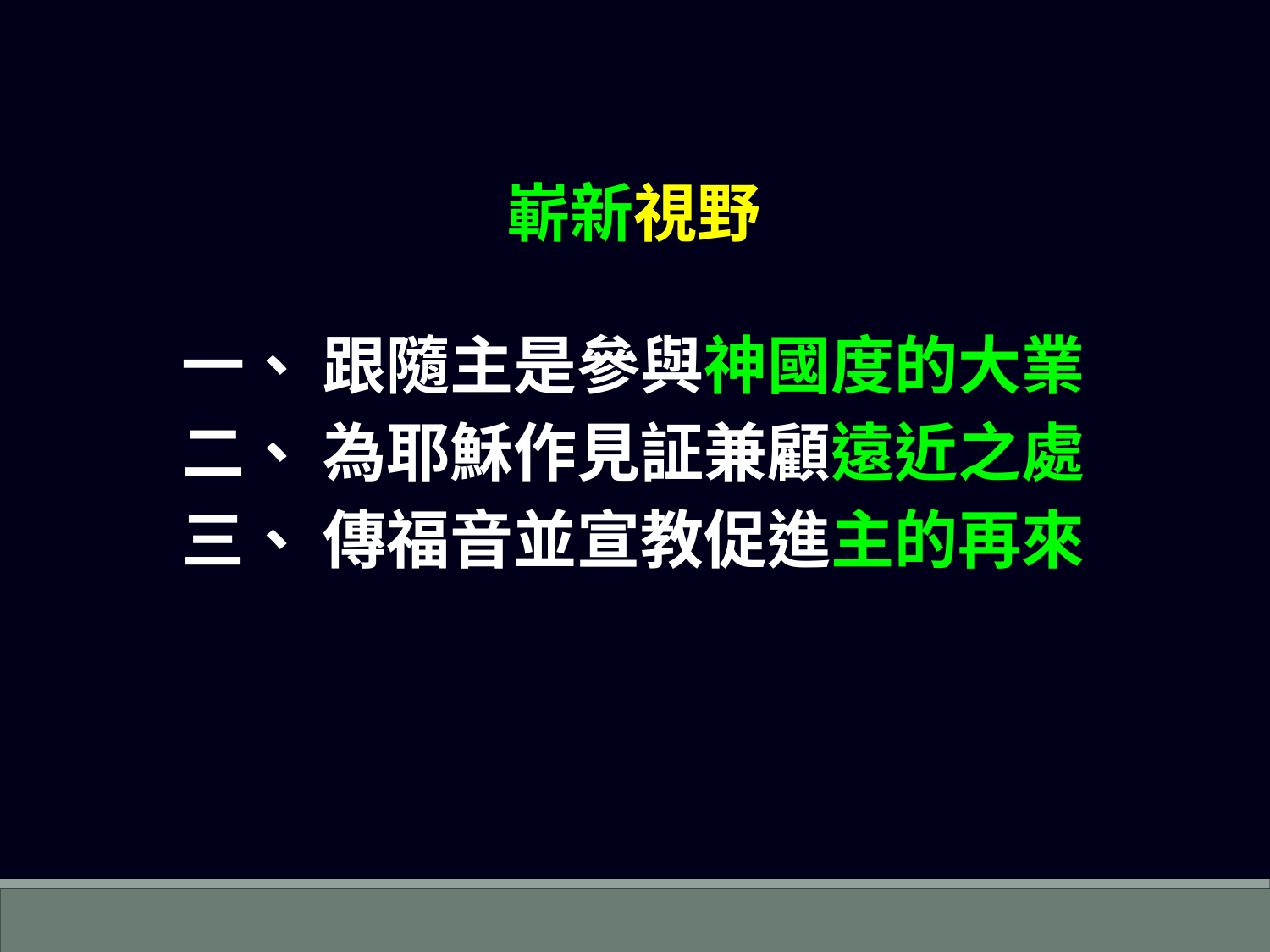

嶄新視野

一、 跟隨主是參與神國度的大業
二、 為耶穌作見証兼顧遠近之處
三、 傳福音並宣教促進主的再來